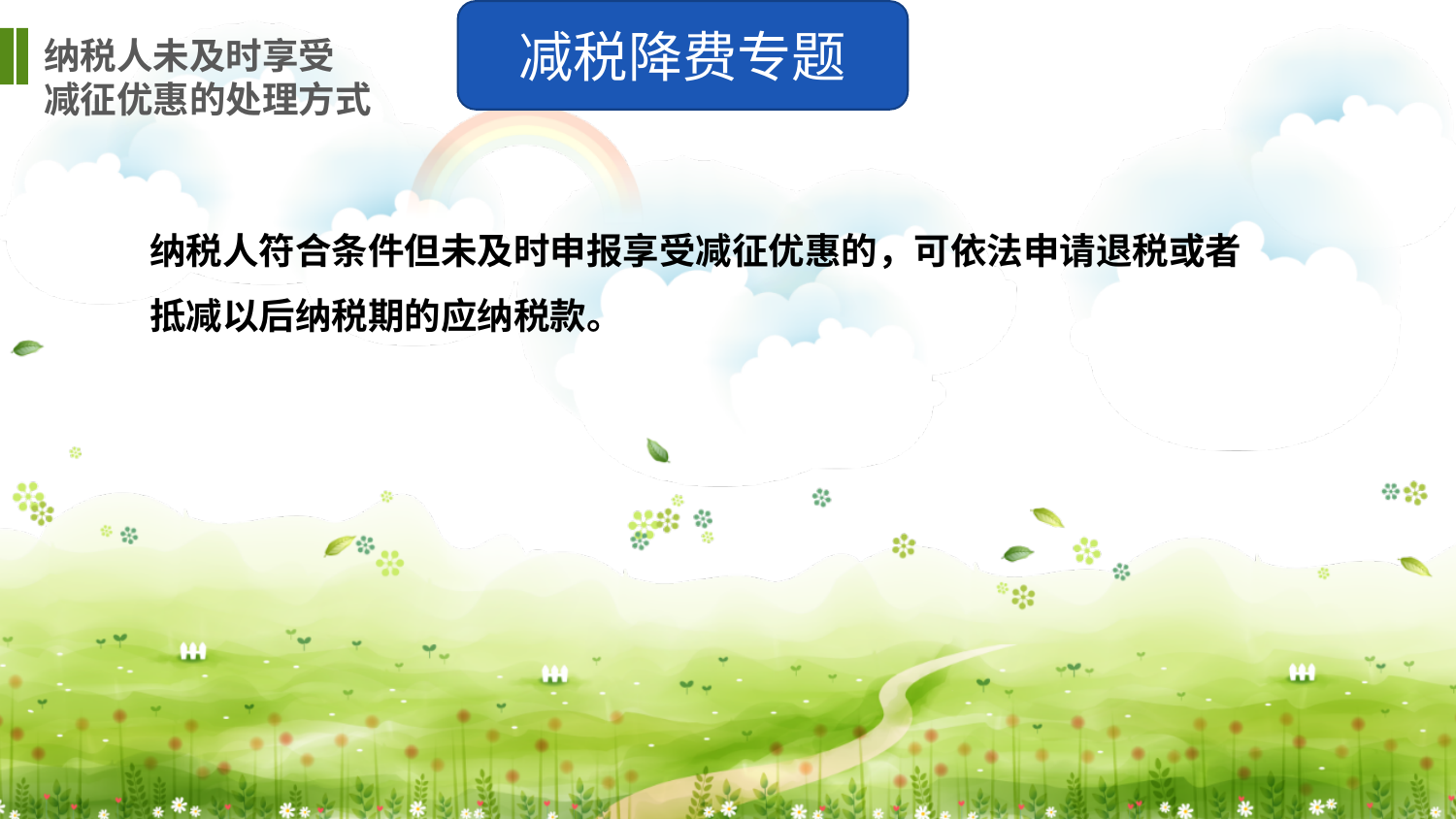

减税降费专题
纳税人未及时享受
减征优惠的处理方式

纳税人符合条件但未及时申报享受减征优惠的，可依法申请退税或者抵减以后纳税期的应纳税款。